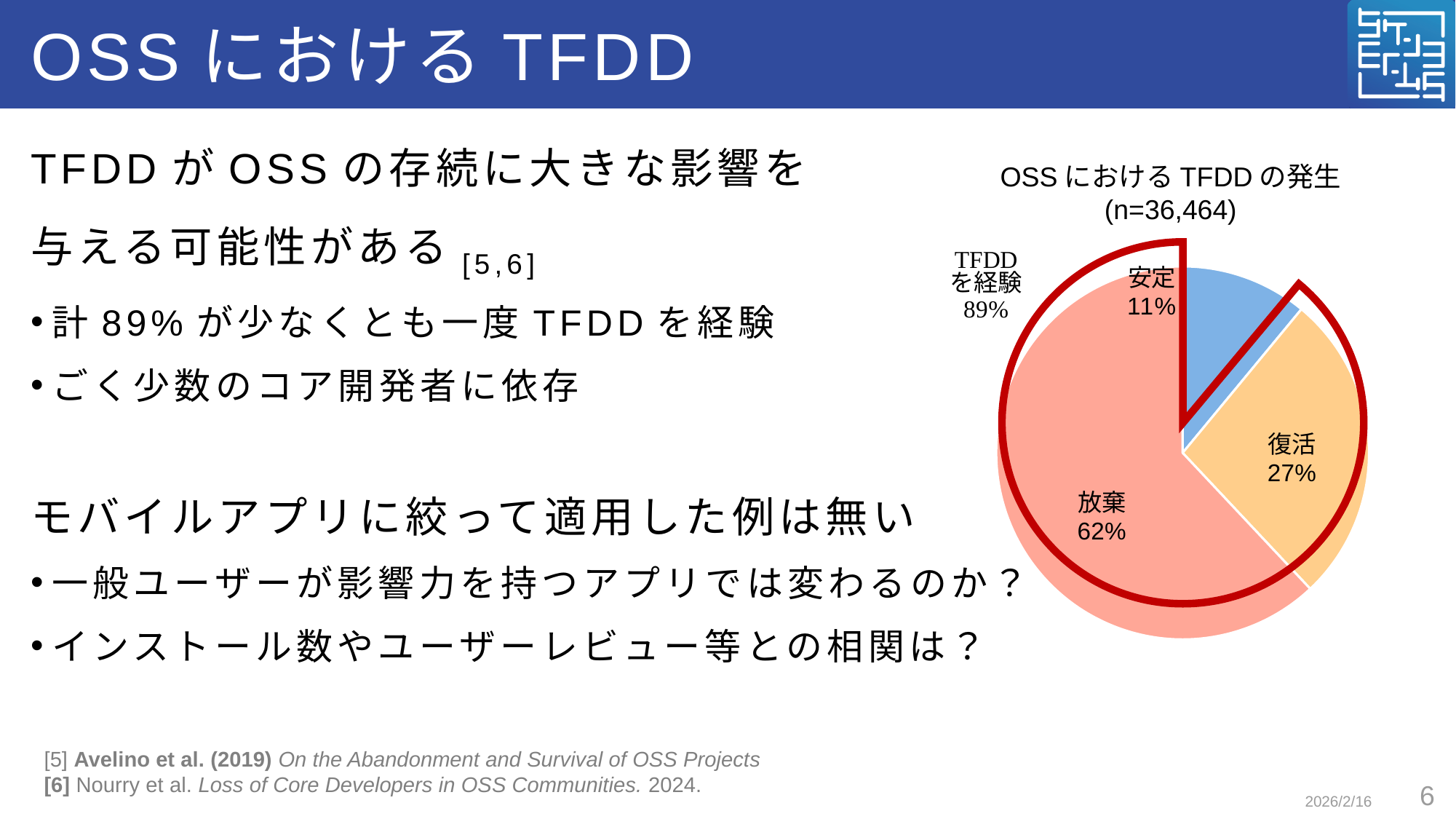

# OSSにおけるTFDD
TFDDがOSSの存続に大きな影響を
与える可能性がある[5,6]
計89%が少なくとも一度TFDDを経験
ごく少数のコア開発者に依存

モバイルアプリに絞って適用した例は無い
一般ユーザーが影響力を持つアプリでは変わるのか？
インストール数やユーザーレビュー等との相関は？
OSSにおけるTFDDの発生
(n=36,464)

### Chart

| Category |  |  |
|---|---|---|
| 無し | 11.0 | None |
| 発生後に再開 | 27.0 | None |
| 放棄 | 62.0 | None |
[5] Avelino et al. (2019) On the Abandonment and Survival of OSS Projects
[6] Nourry et al. Loss of Core Developers in OSS Communities. 2024.
6
2026/2/16